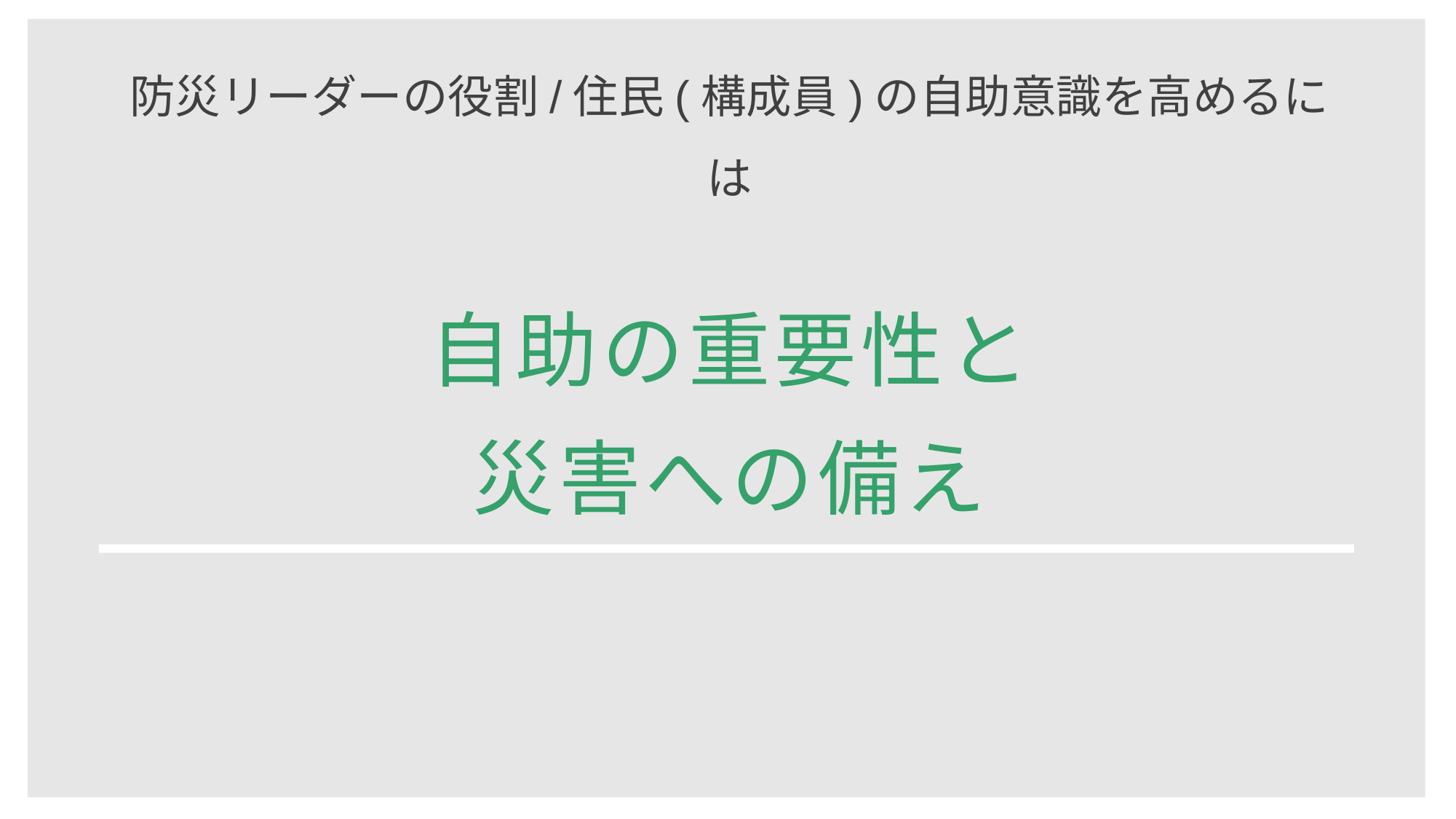

# 防災リーダーの役割/住民(構成員)の自助意識を高めるには
自助の重要性と
災害への備え